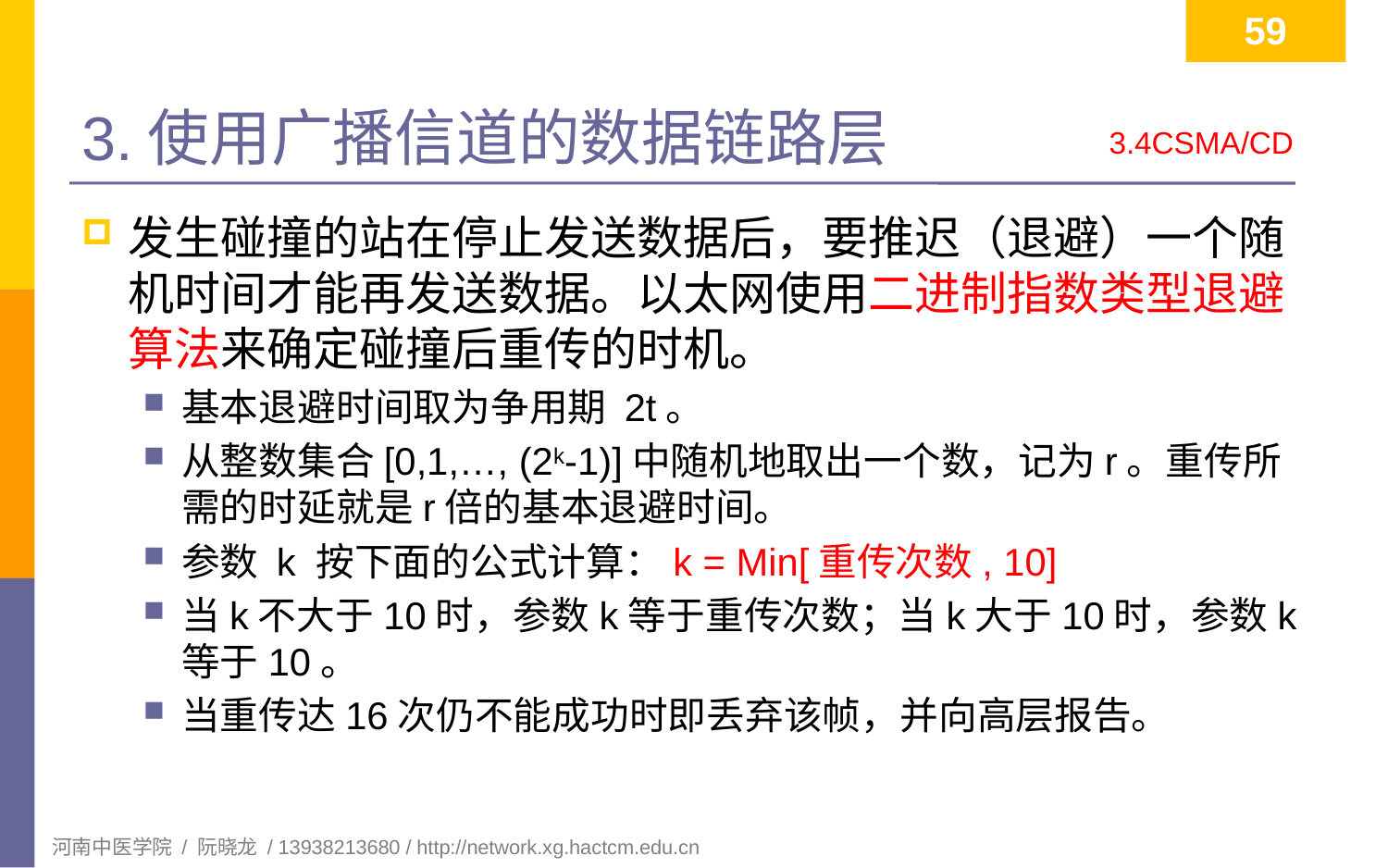

59
# 3.使用广播信道的数据链路层
3.4CSMA/CD
发生碰撞的站在停止发送数据后，要推迟（退避）一个随机时间才能再发送数据。以太网使用二进制指数类型退避算法来确定碰撞后重传的时机。
基本退避时间取为争用期 2t。
从整数集合[0,1,…, (2k-1)]中随机地取出一个数，记为r。重传所需的时延就是r倍的基本退避时间。
参数 k 按下面的公式计算：k = Min[重传次数, 10]
当k不大于10时，参数k等于重传次数；当k大于10时，参数k等于10。
当重传达16次仍不能成功时即丢弃该帧，并向高层报告。